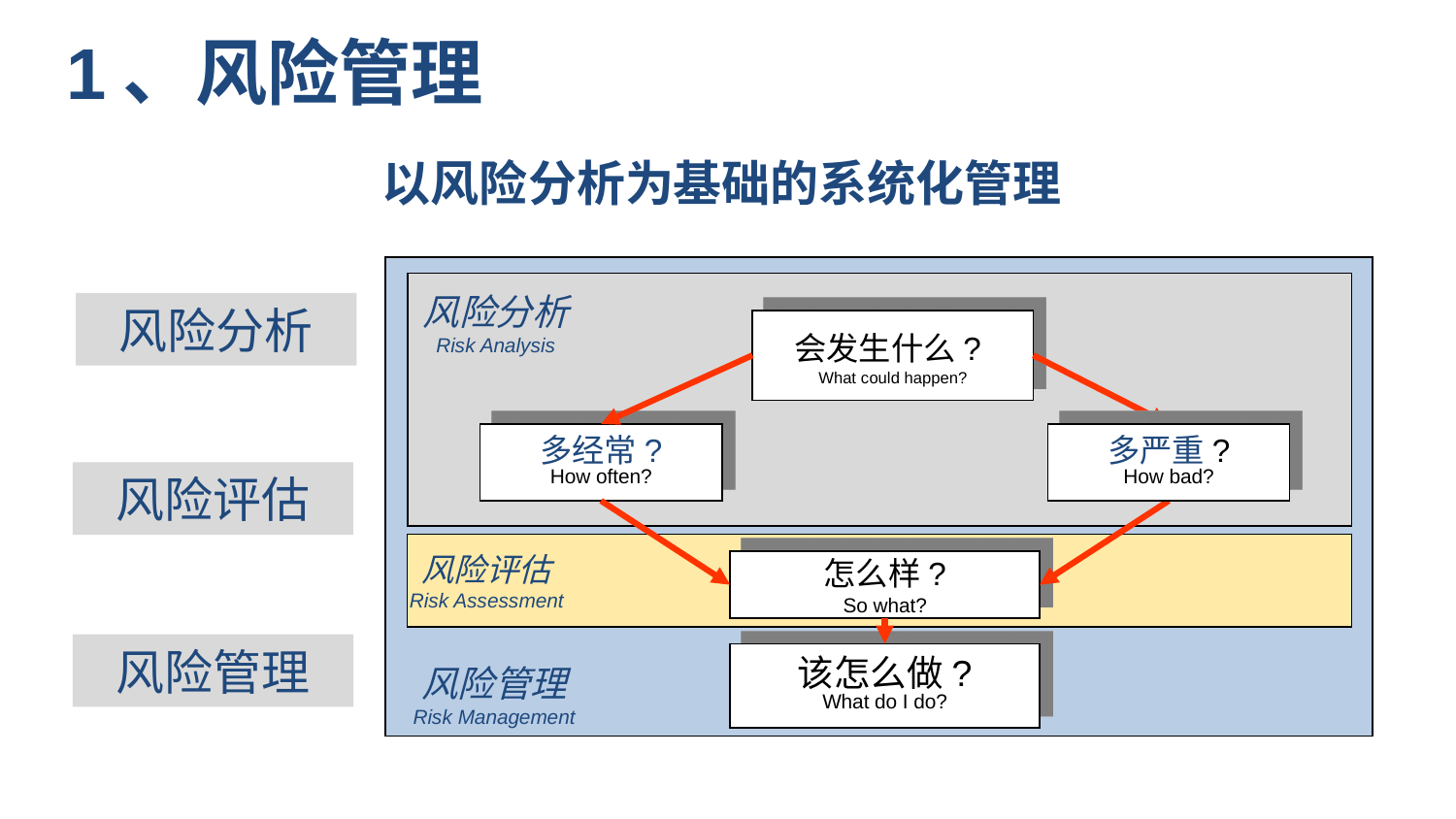

# 1、风险管理
以风险分析为基础的系统化管理

风险分析
Risk Analysis
会发生什么?
What could happen?
多经常?
How often?
多严重?
How bad?

风险评估
Risk Assessment
怎么样?
So what?
该怎么做?
What do I do?
风险管理
Risk Management
风险分析
风险评估
风险管理